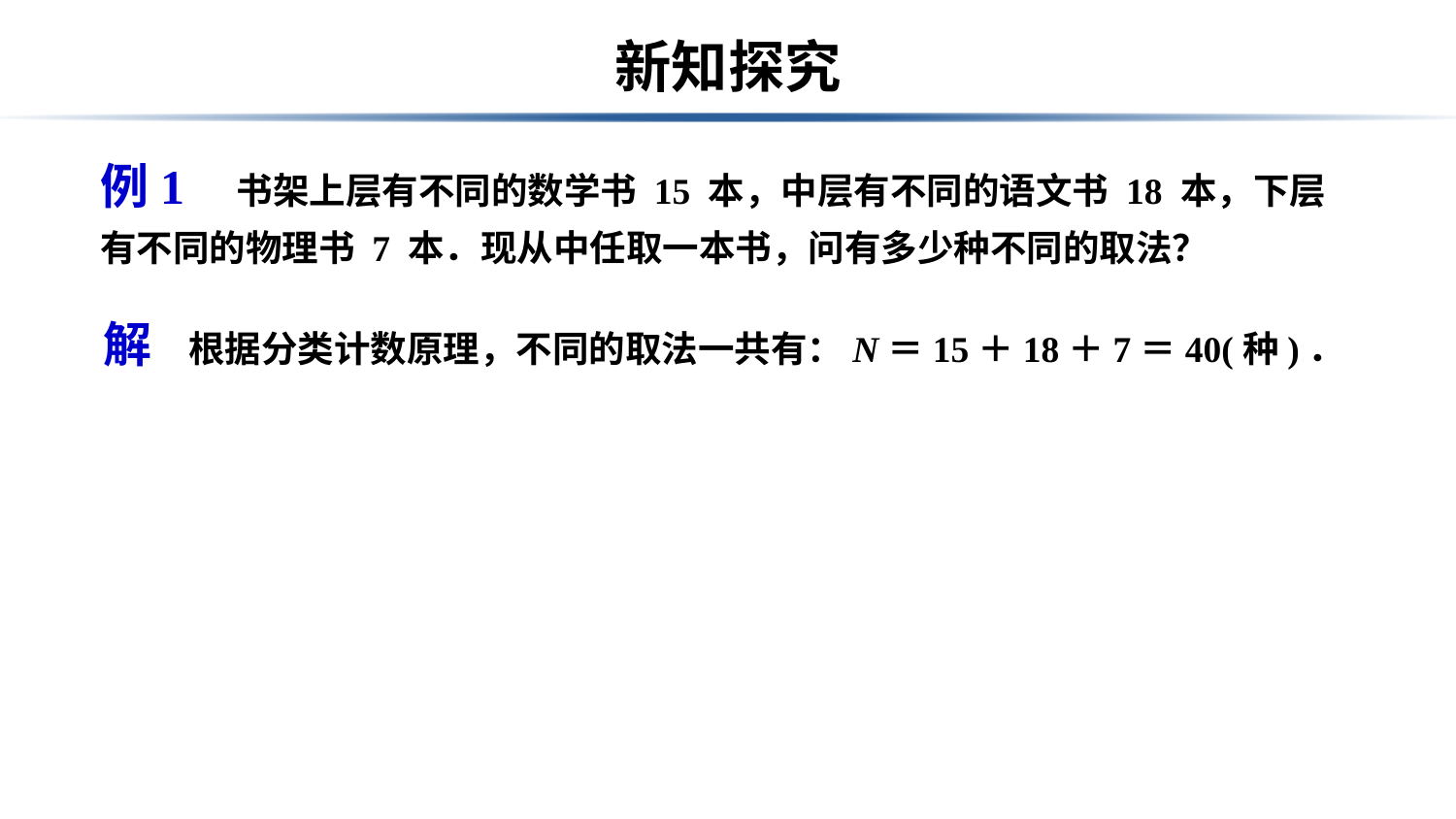

# 新知探究
例1　书架上层有不同的数学书 15 本，中层有不同的语文书 18 本，下层有不同的物理书 7 本．现从中任取一本书，问有多少种不同的取法？
解　根据分类计数原理，不同的取法一共有：N＝15＋18＋7＝40(种)．